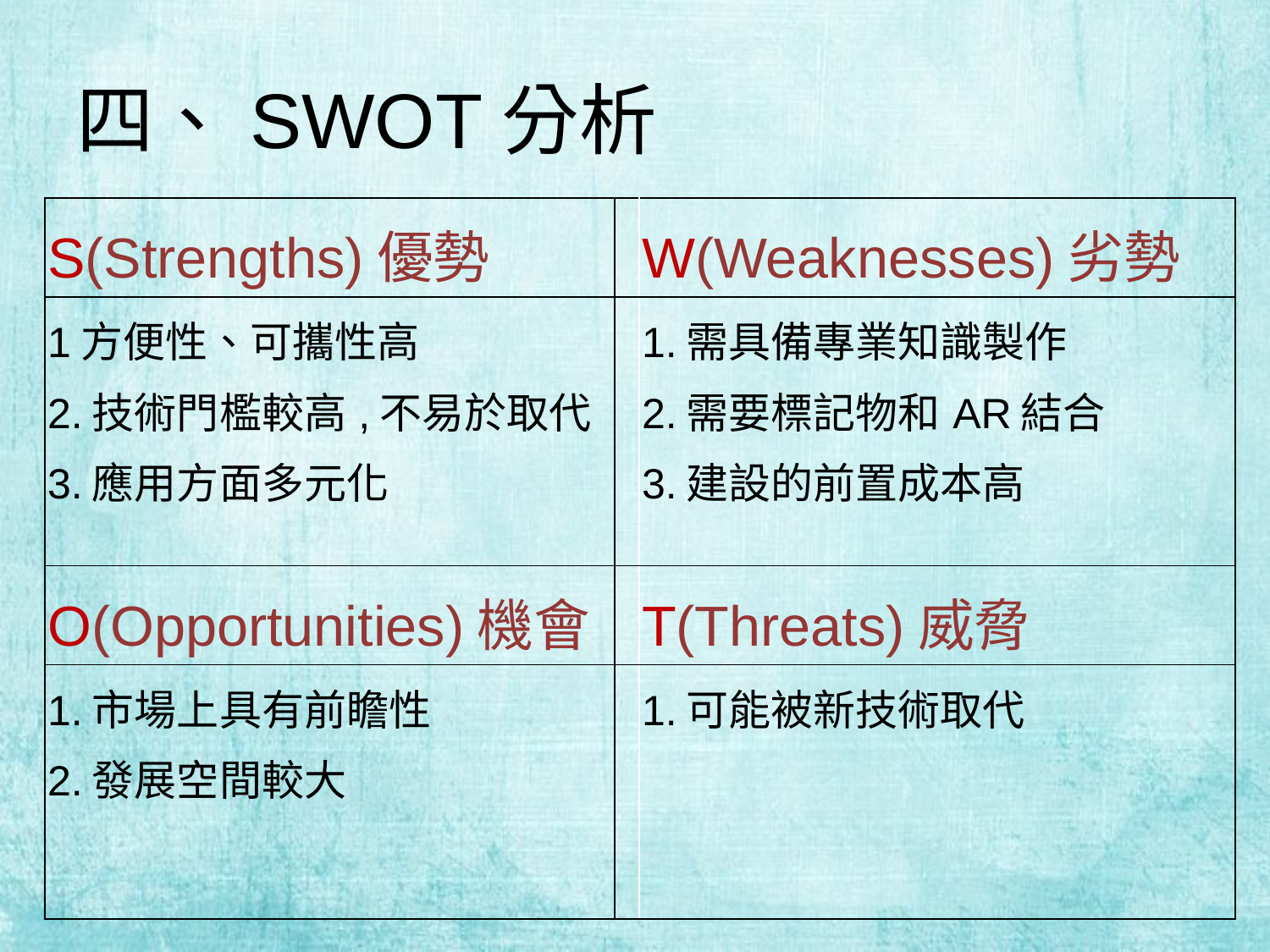

# 四、SWOT分析
| S(Strengths)優勢 |  | W(Weaknesses)劣勢 |
| --- | --- | --- |
| 1方便性、可攜性高 2.技術門檻較高,不易於取代 3.應用方面多元化 |  | 1.需具備專業知識製作 2.需要標記物和AR結合 3.建設的前置成本高 |
| O(Opportunities)機會 |  | T(Threats)威脅 |
| 1.市場上具有前瞻性 2.發展空間較大 |  | 1.可能被新技術取代 |